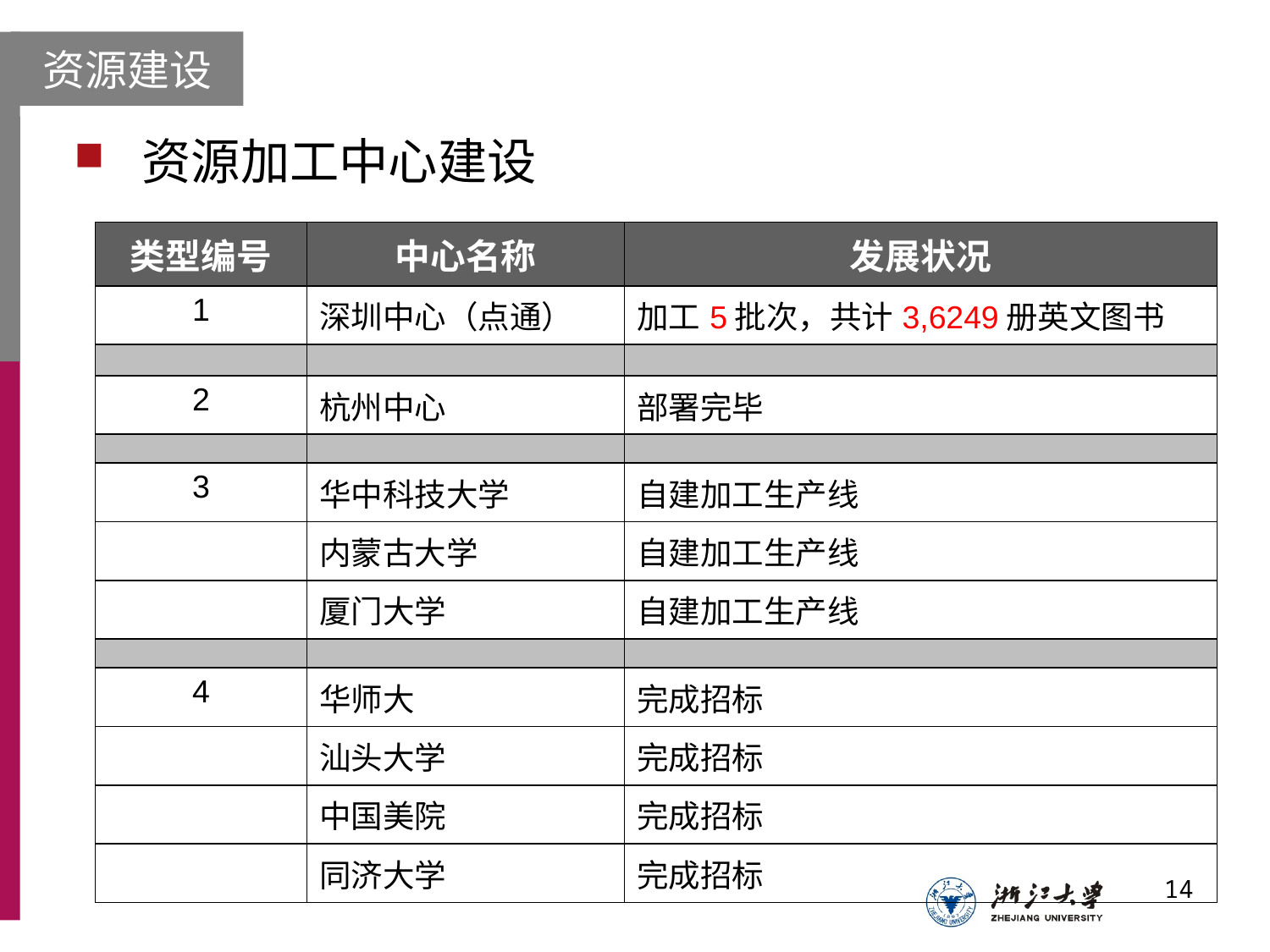

资源建设
资源加工中心建设
| 类型编号 | 中心名称 | 发展状况 |
| --- | --- | --- |
| 1 | 深圳中心（点通） | 加工5批次，共计3,6249册英文图书 |
|  |  |  |
| 2 | 杭州中心 | 部署完毕 |
|  |  |  |
| 3 | 华中科技大学 | 自建加工生产线 |
|  | 内蒙古大学 | 自建加工生产线 |
|  | 厦门大学 | 自建加工生产线 |
|  |  |  |
| 4 | 华师大 | 完成招标 |
|  | 汕头大学 | 完成招标 |
|  | 中国美院 | 完成招标 |
|  | 同济大学 | 完成招标 |
14